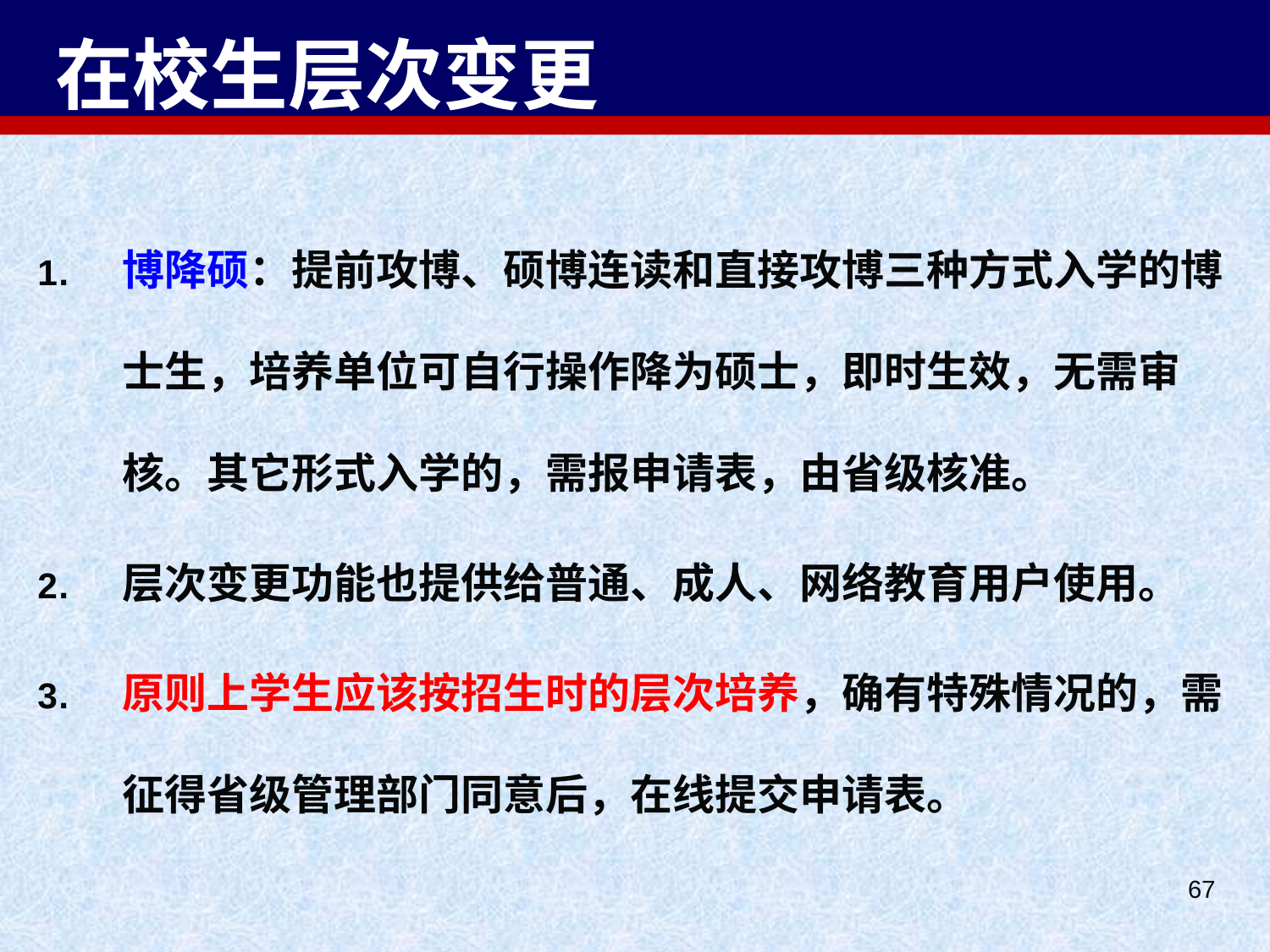

# 在校生层次变更
博降硕：提前攻博、硕博连读和直接攻博三种方式入学的博士生，培养单位可自行操作降为硕士，即时生效，无需审核。其它形式入学的，需报申请表，由省级核准。
层次变更功能也提供给普通、成人、网络教育用户使用。
原则上学生应该按招生时的层次培养，确有特殊情况的，需征得省级管理部门同意后，在线提交申请表。
67